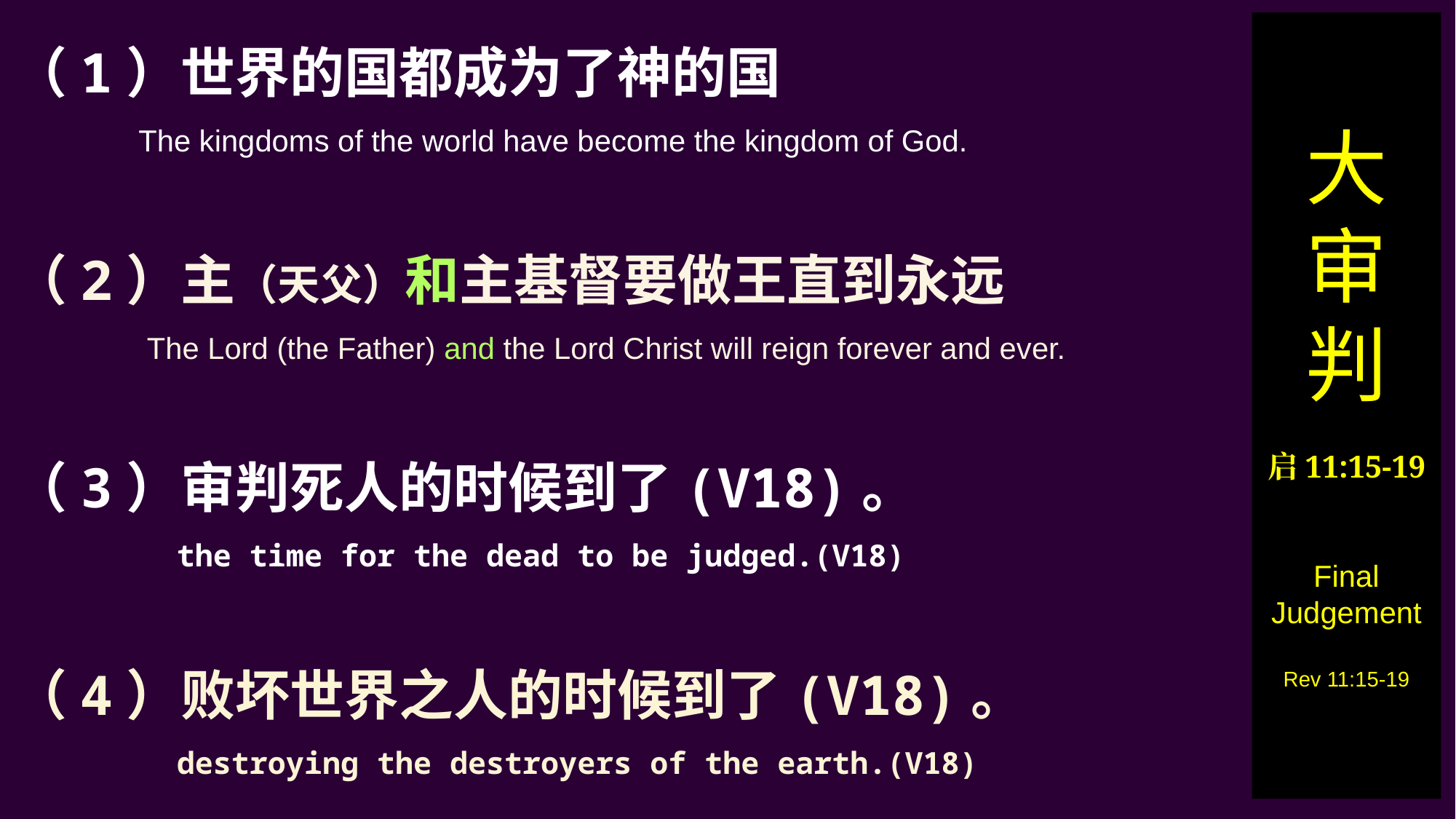

（1）世界的国都成为了神的国
               The kingdoms of the world have become the kingdom of God.

（2）主（天父）和主基督要做王直到永远
                The Lord (the Father) and the Lord Christ will reign forever and ever.

（3）审判死人的时候到了(V18)。
         the time for the dead to be judged.(V18)

（4）败坏世界之人的时候到了(V18)。
         destroying the destroyers of the earth.(V18)

大
审
判

启11:15-19

Final
Judgement

Rev 11:15-19